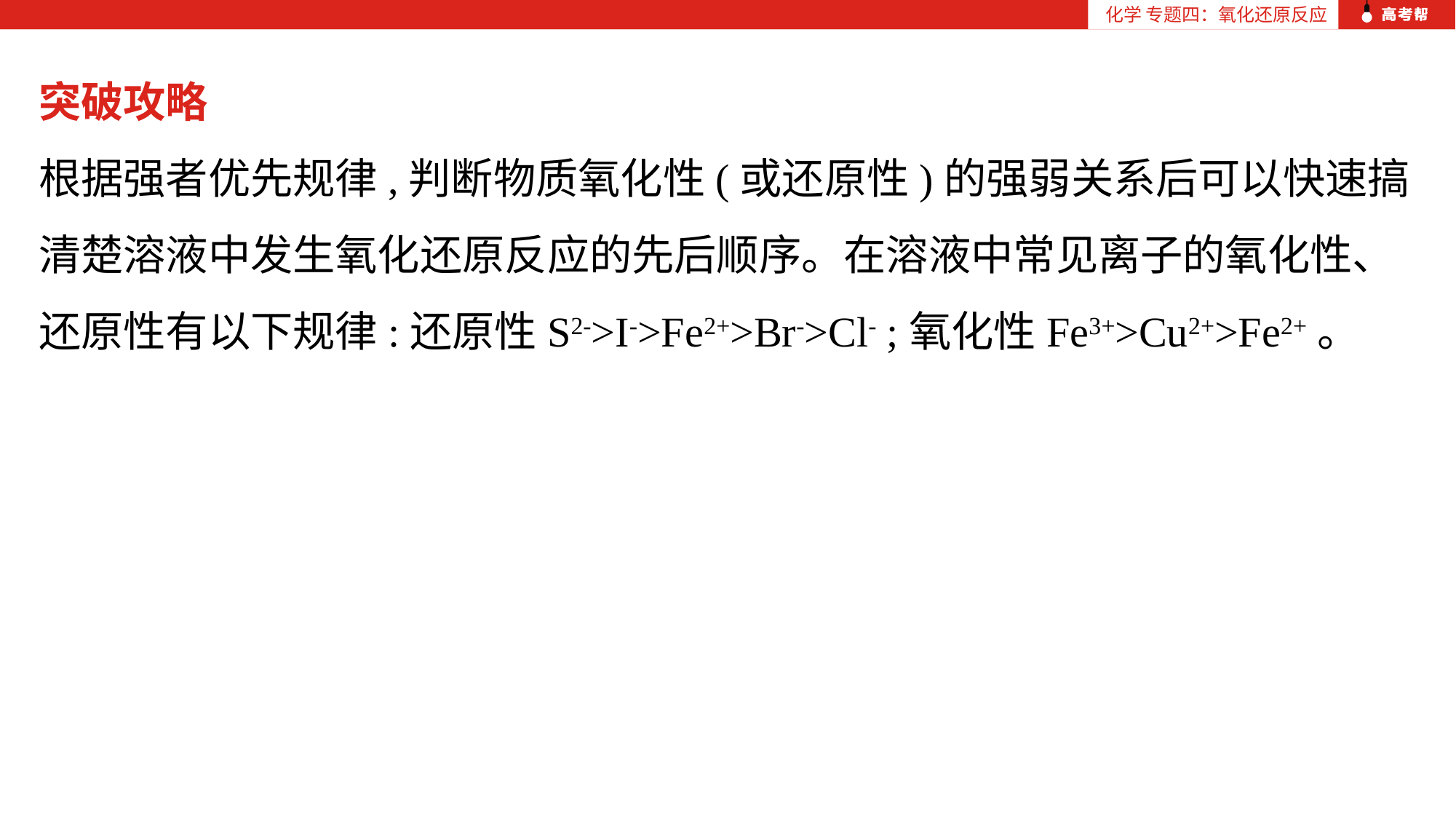

化学 专题四：氧化还原反应

突破攻略
根据强者优先规律,判断物质氧化性(或还原性)的强弱关系后可以快速搞清楚溶液中发生氧化还原反应的先后顺序。在溶液中常见离子的氧化性、还原性有以下规律:还原性S2->I->Fe2+>Br->Cl- ;氧化性Fe3+>Cu2+>Fe2+。